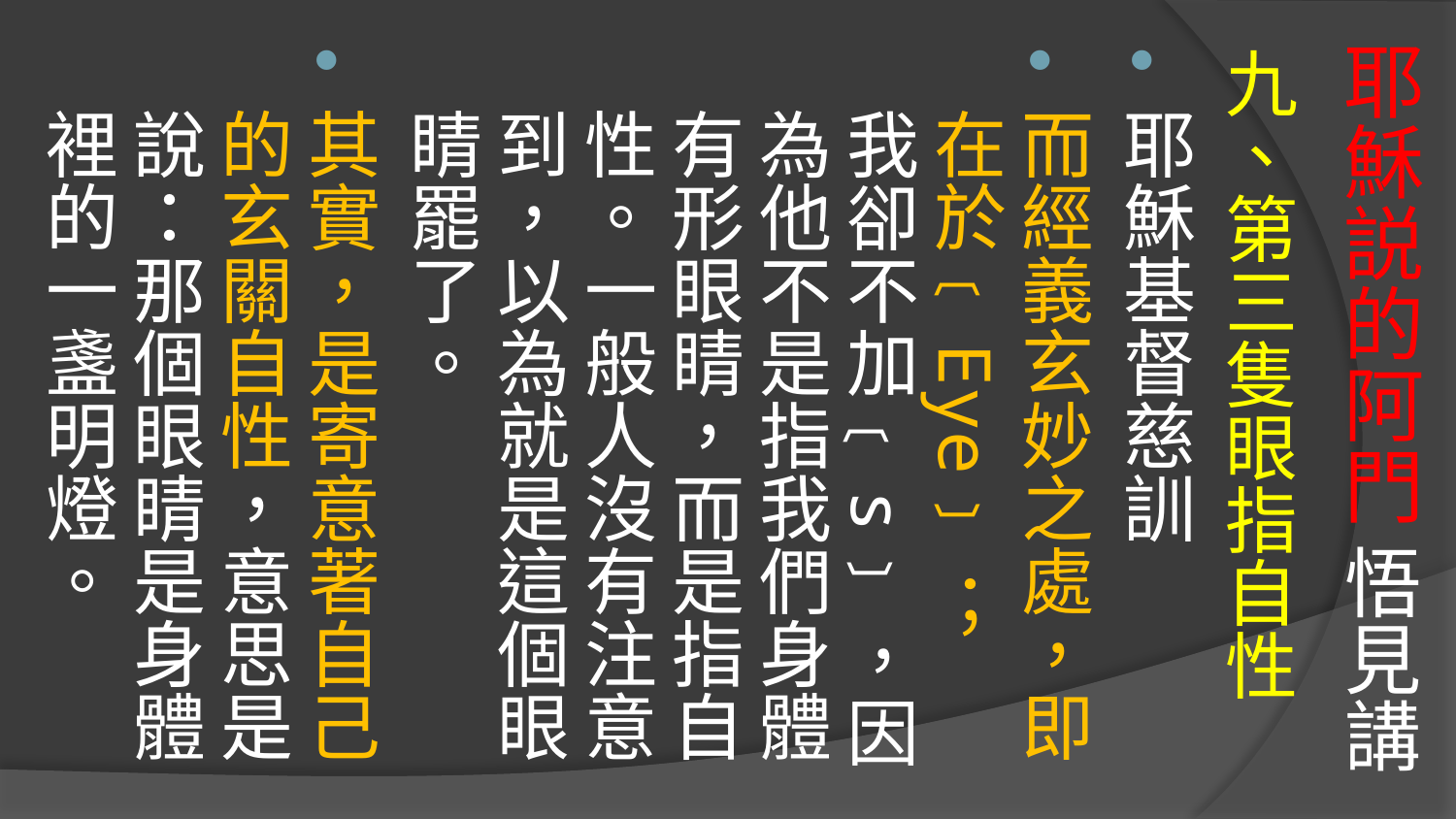

# 耶穌説的阿門 悟見講
九、第三隻眼指自性
耶穌基督慈訓
而經義玄妙之處，即在於﹝Eye﹞；
我卻不加﹝s﹞，因為他不是指我們身體有形眼睛，而是指自性。一般人沒有注意到，以為就是這個眼睛罷了。
其實，是寄意著自己的玄關自性，意思是說：那個眼睛是身體裡的一盞明燈。